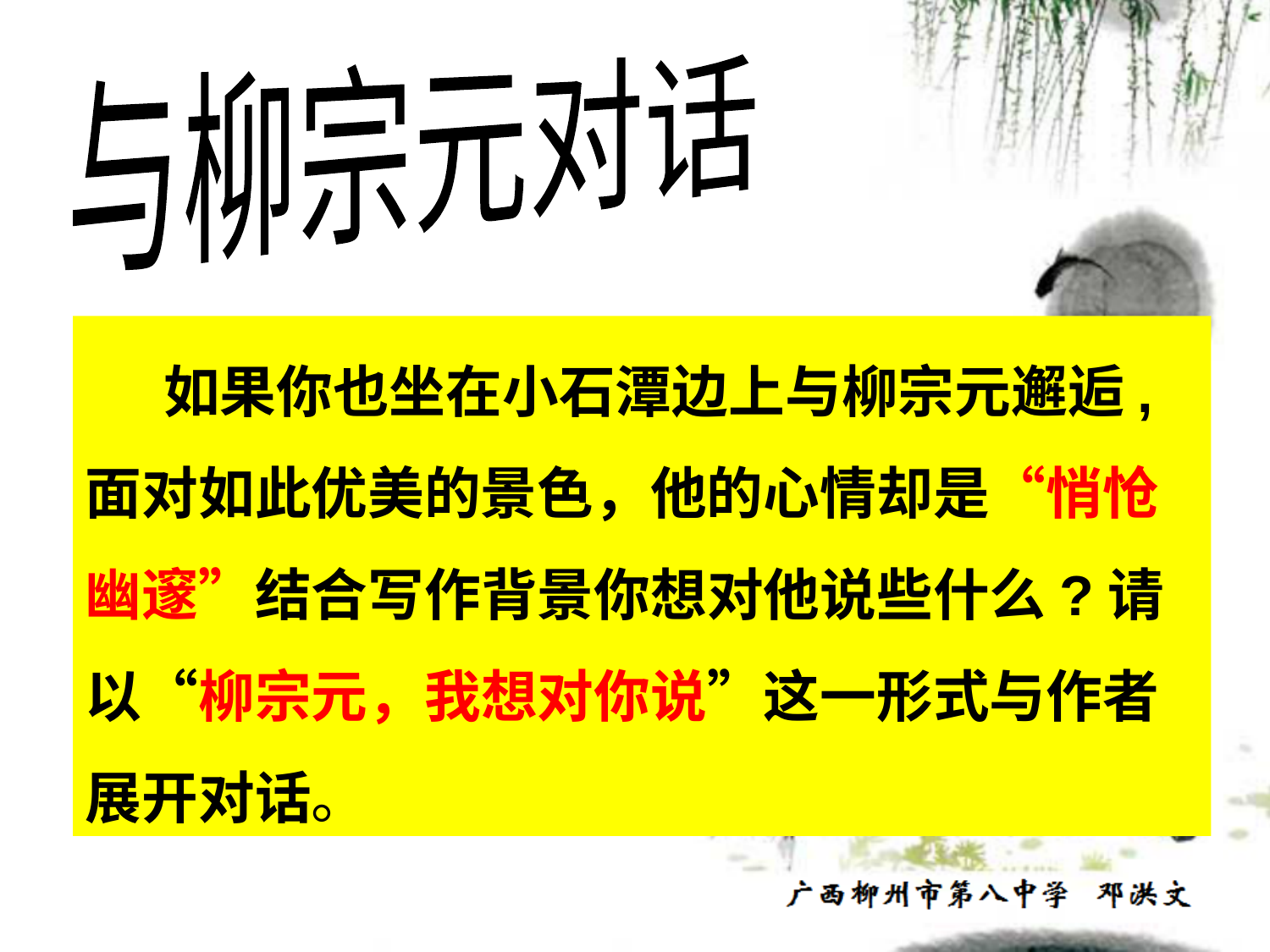

与柳宗元对话
     如果你也坐在小石潭边上与柳宗元邂逅,面对如此优美的景色，他的心情却是“悄怆幽邃”结合写作背景你想对他说些什么?请以“柳宗元，我想对你说”这一形式与作者展开对话。